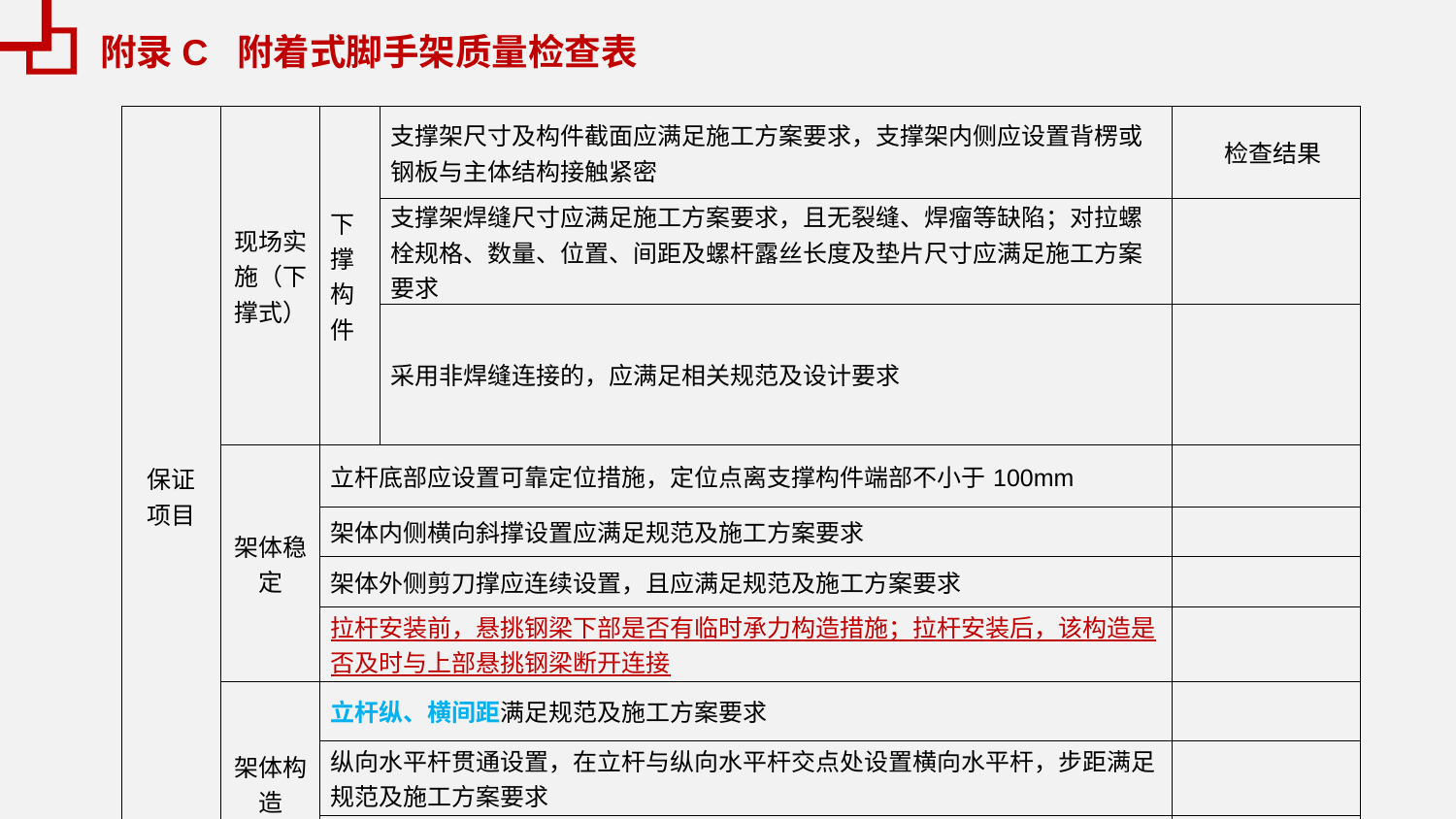

附录C  附着式脚手架质量检查表

| 保证 项目 | 现场实施（下撑式） | 下撑构件 | 支撑架尺寸及构件截面应满足施工方案要求，支撑架内侧应设置背楞或钢板与主体结构接触紧密 | 检查结果 |
| --- | --- | --- | --- | --- |
|  |  |  | 支撑架焊缝尺寸应满足施工方案要求，且无裂缝、焊瘤等缺陷；对拉螺栓规格、数量、位置、间距及螺杆露丝长度及垫片尺寸应满足施工方案要求 |  |
|  |  |  | 采用非焊缝连接的，应满足相关规范及设计要求 |  |
|  | 架体稳定 | 立杆底部应设置可靠定位措施，定位点离支撑构件端部不小于100mm |  |  |
|  |  | 架体内侧横向斜撑设置应满足规范及施工方案要求 |  |  |
|  |  | 架体外侧剪刀撑应连续设置，且应满足规范及施工方案要求 |  |  |
|  |  | 拉杆安装前，悬挑钢梁下部是否有临时承力构造措施；拉杆安装后，该构造是否及时与上部悬挑钢梁断开连接 |  |  |
|  | 架体构造 | 立杆纵、横间距满足规范及施工方案要求 |  |  |
|  |  | 纵向水平杆贯通设置，在立杆与纵向水平杆交点处设置横向水平杆，步距满足规范及施工方案要求 |  |  |
|  |  | 扫地杆设置满足规范及施工方案要求 |  |  |